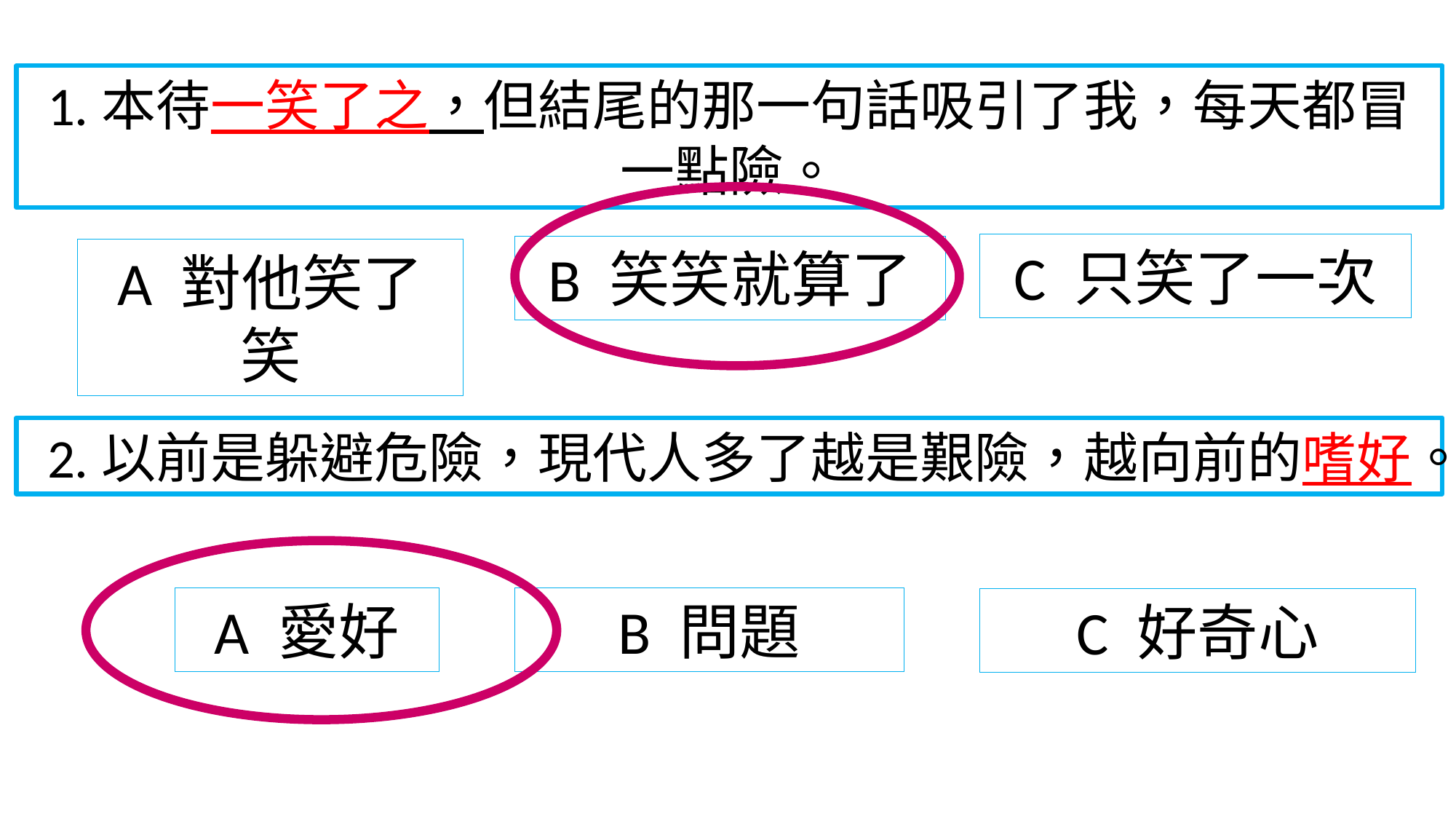

1.本待一笑了之，但結尾的那一句話吸引了我，每天都冒一點險。

C 只笑了一次
B 笑笑就算了
A 對他笑了笑
2.以前是躲避危險，現代人多了越是艱險，越向前的嗜好。

A 愛好
B 問題
C 好奇心